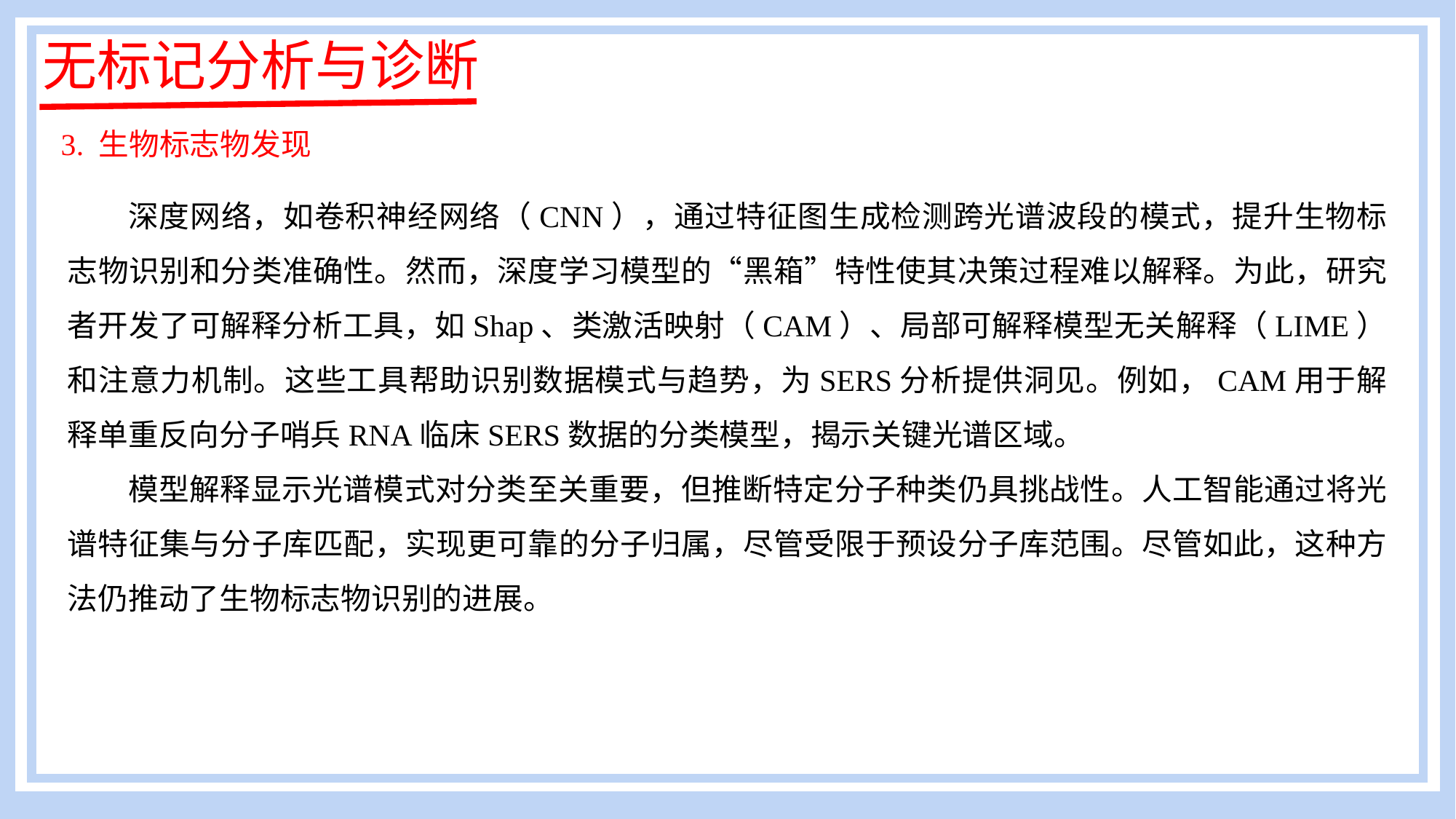

无标记分析与诊断
c
3. 生物标志物发现

深度网络，如卷积神经网络（CNN），通过特征图生成检测跨光谱波段的模式，提升生物标志物识别和分类准确性。然而，深度学习模型的“黑箱”特性使其决策过程难以解释。为此，研究者开发了可解释分析工具，如Shap、类激活映射（CAM）、局部可解释模型无关解释（LIME）和注意力机制。这些工具帮助识别数据模式与趋势，为SERS分析提供洞见。例如，CAM用于解释单重反向分子哨兵RNA临床SERS数据的分类模型，揭示关键光谱区域。
模型解释显示光谱模式对分类至关重要，但推断特定分子种类仍具挑战性。人工智能通过将光谱特征集与分子库匹配，实现更可靠的分子归属，尽管受限于预设分子库范围。尽管如此，这种方法仍推动了生物标志物识别的进展。